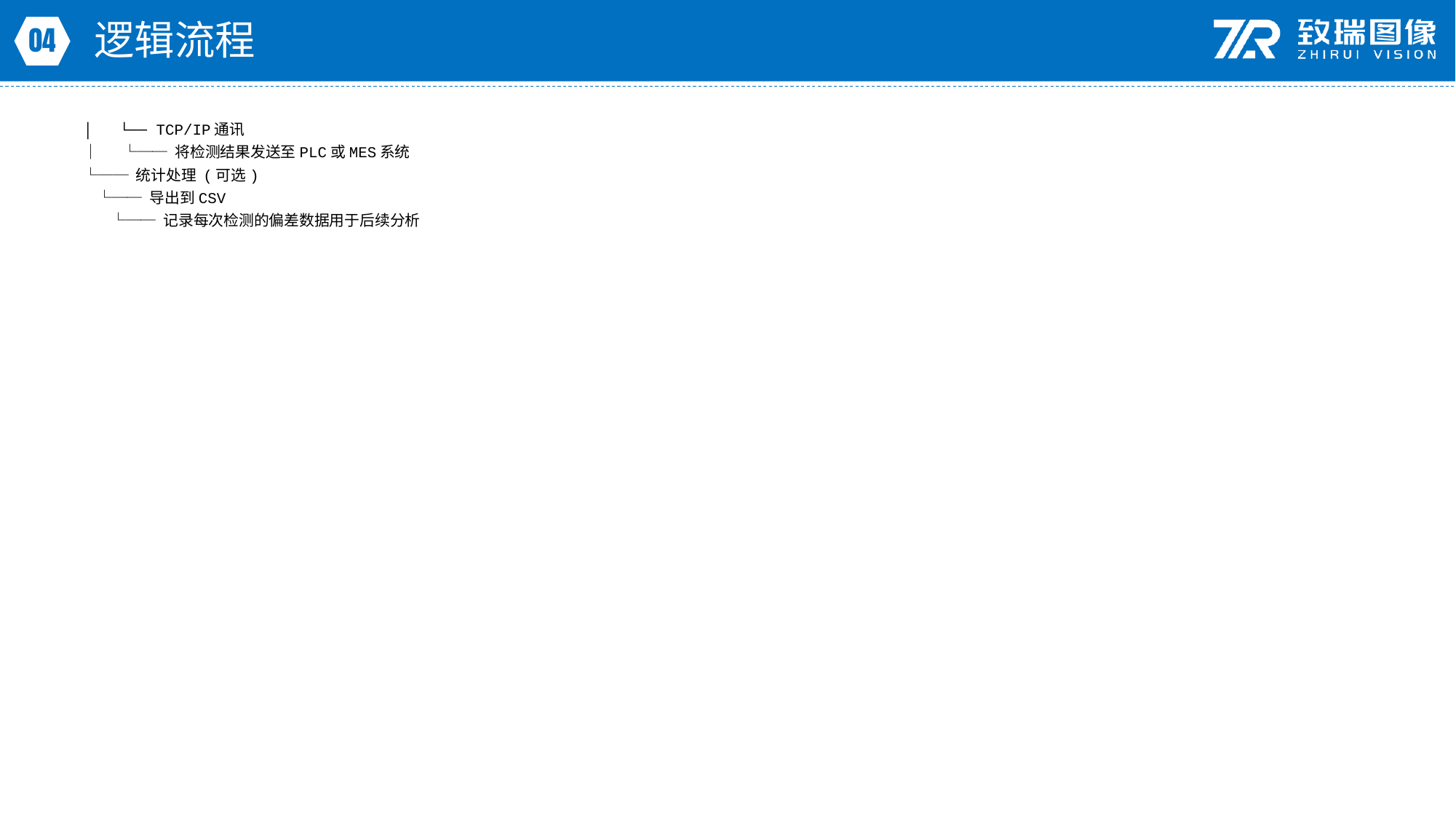

逻辑流程
04

│   └── TCP/IP通讯
│       └── 将检测结果发送至PLC或MES系统
└── 统计处理 (可选)
    └── 导出到CSV
        └── 记录每次检测的偏差数据用于后续分析